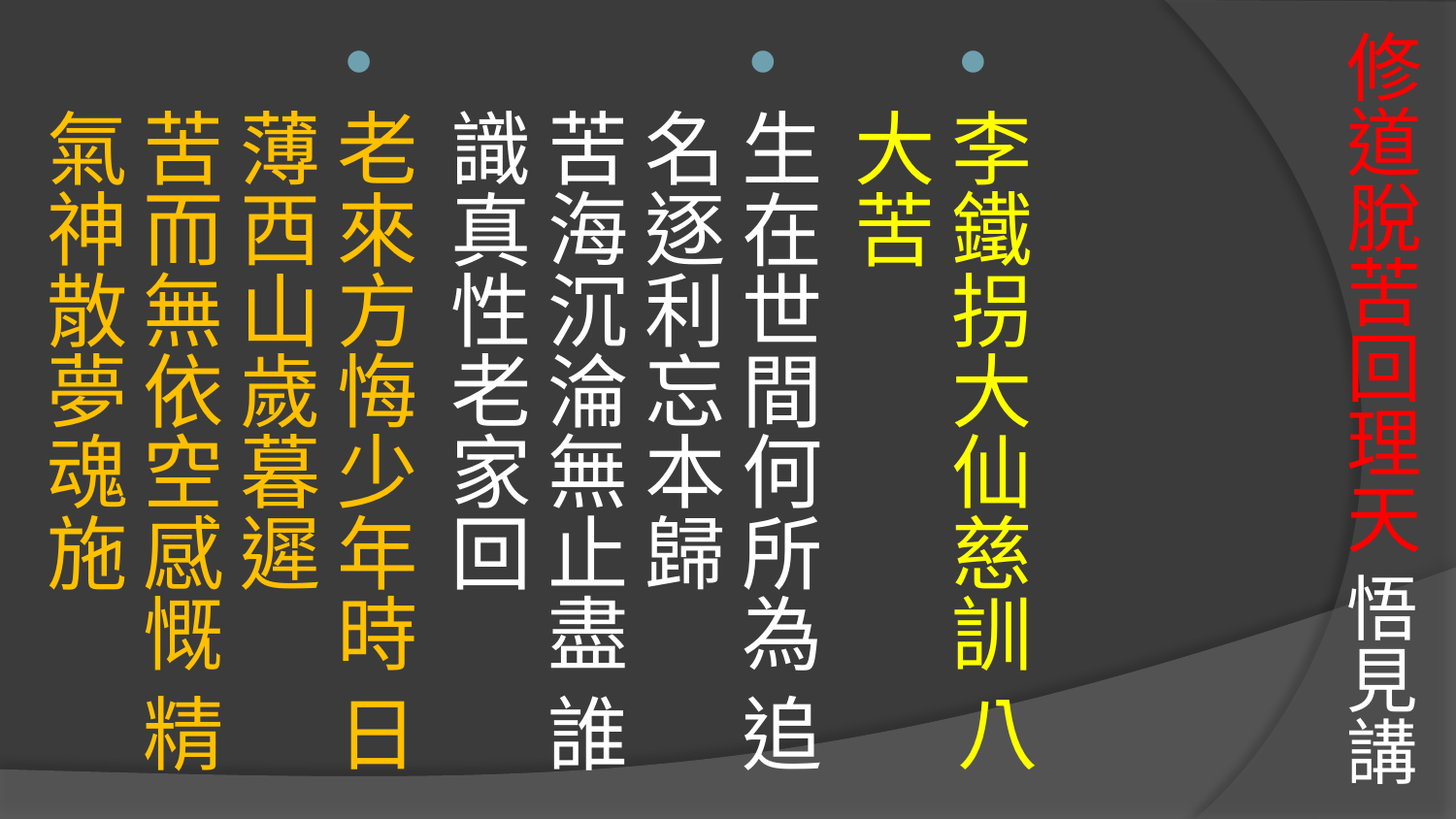

# 修道脫苦回理天 悟見講
李鐵拐大仙慈訓 八大苦
生在世間何所為 追名逐利忘本歸
苦海沉淪無止盡 誰識真性老家回
老來方悔少年時 日薄西山歲暮遲
苦而無依空感慨 精氣神散夢魂施